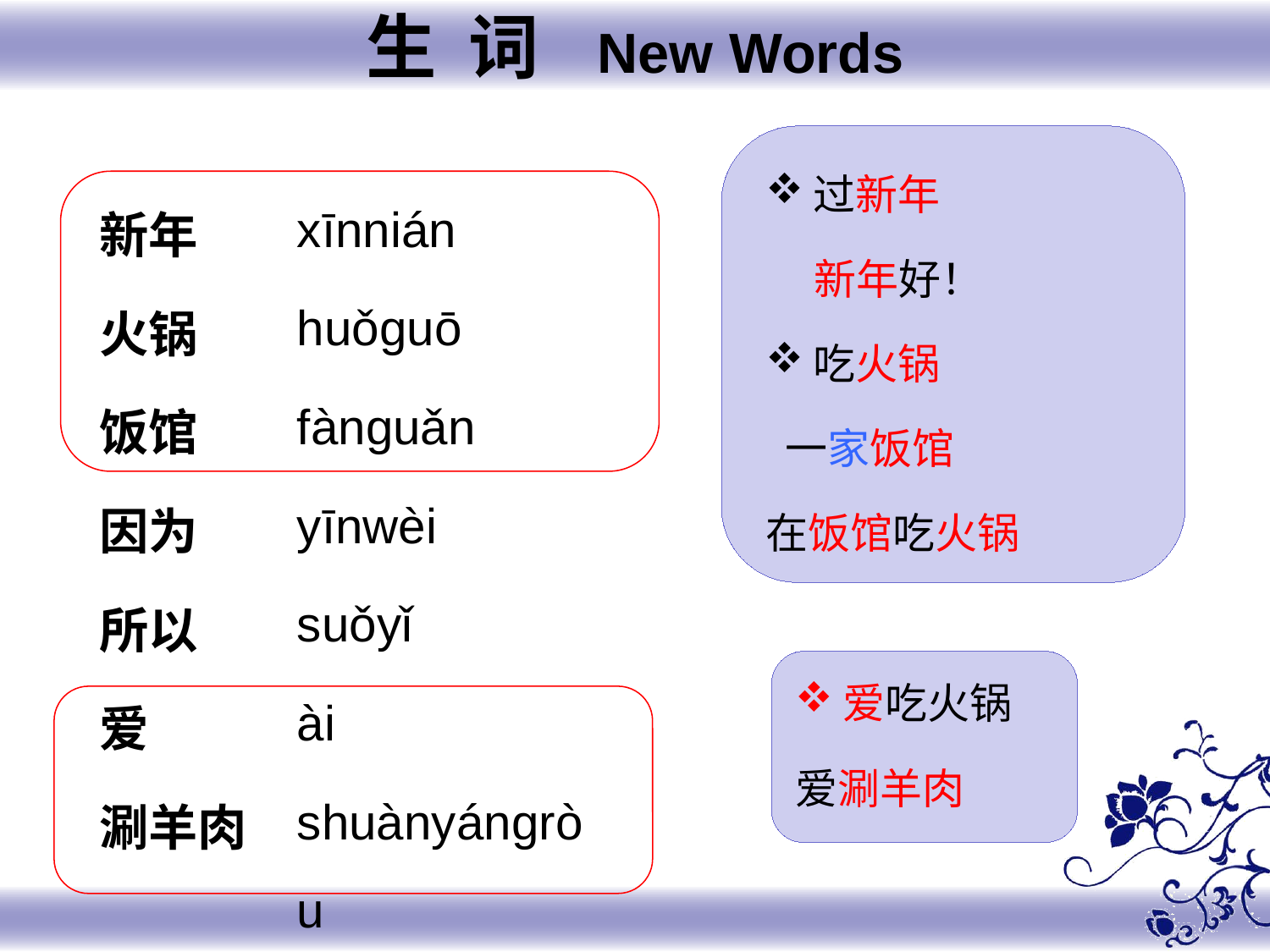

生  词   New Words

过新年
    新年好！
吃火锅
 一家饭馆
在饭馆吃火锅

xīnnián
huǒɡuō
fànɡuǎn
yīnwèi
suǒyǐ
ài
shuànyánɡròu

新年
火锅
饭馆
因为
所以
爱
涮羊肉

爱吃火锅
爱涮羊肉